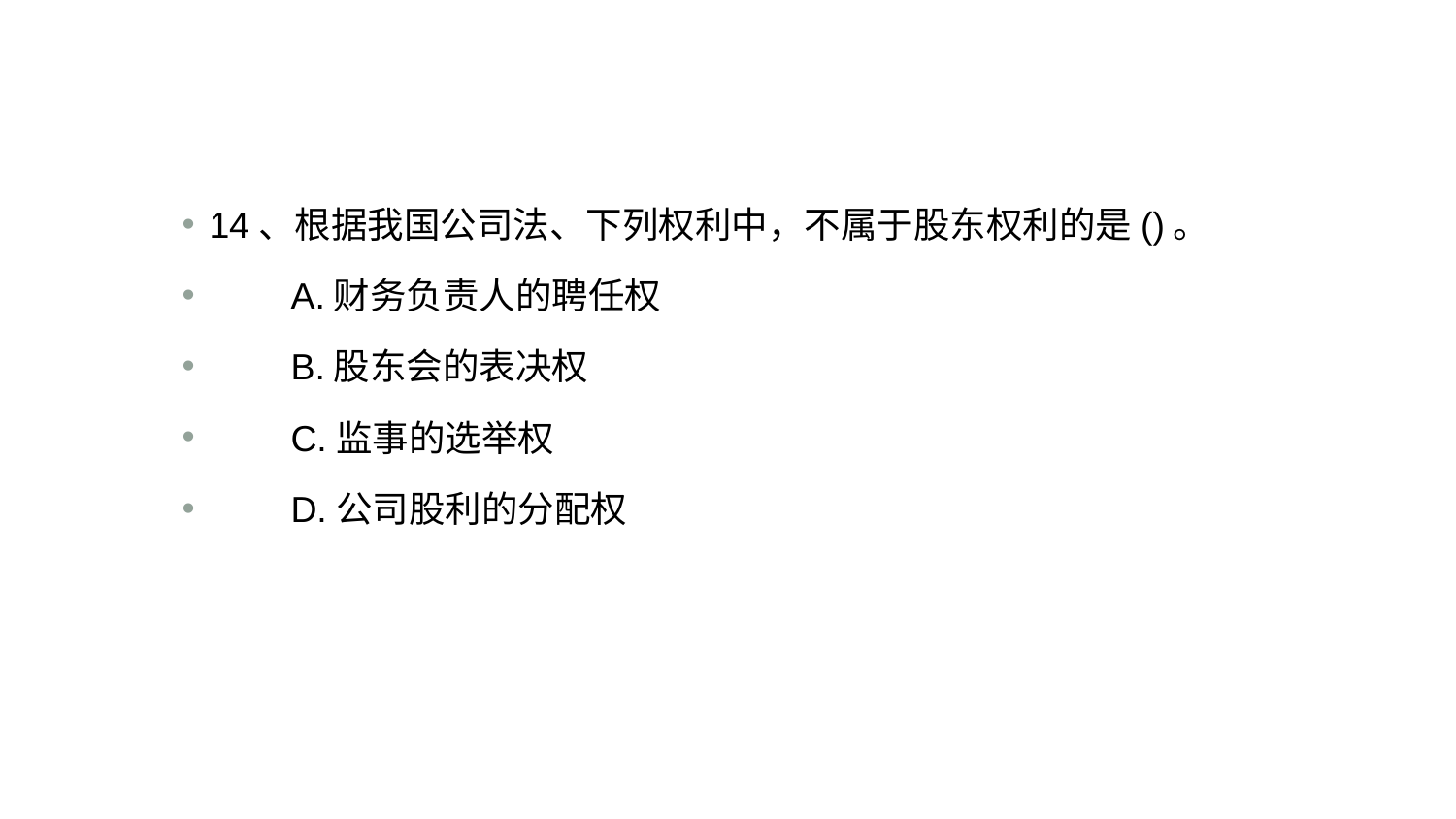

#
14、根据我国公司法、下列权利中，不属于股东权利的是()。
　　A.财务负责人的聘任权
　　B.股东会的表决权
　　C.监事的选举权
　　D.公司股利的分配权